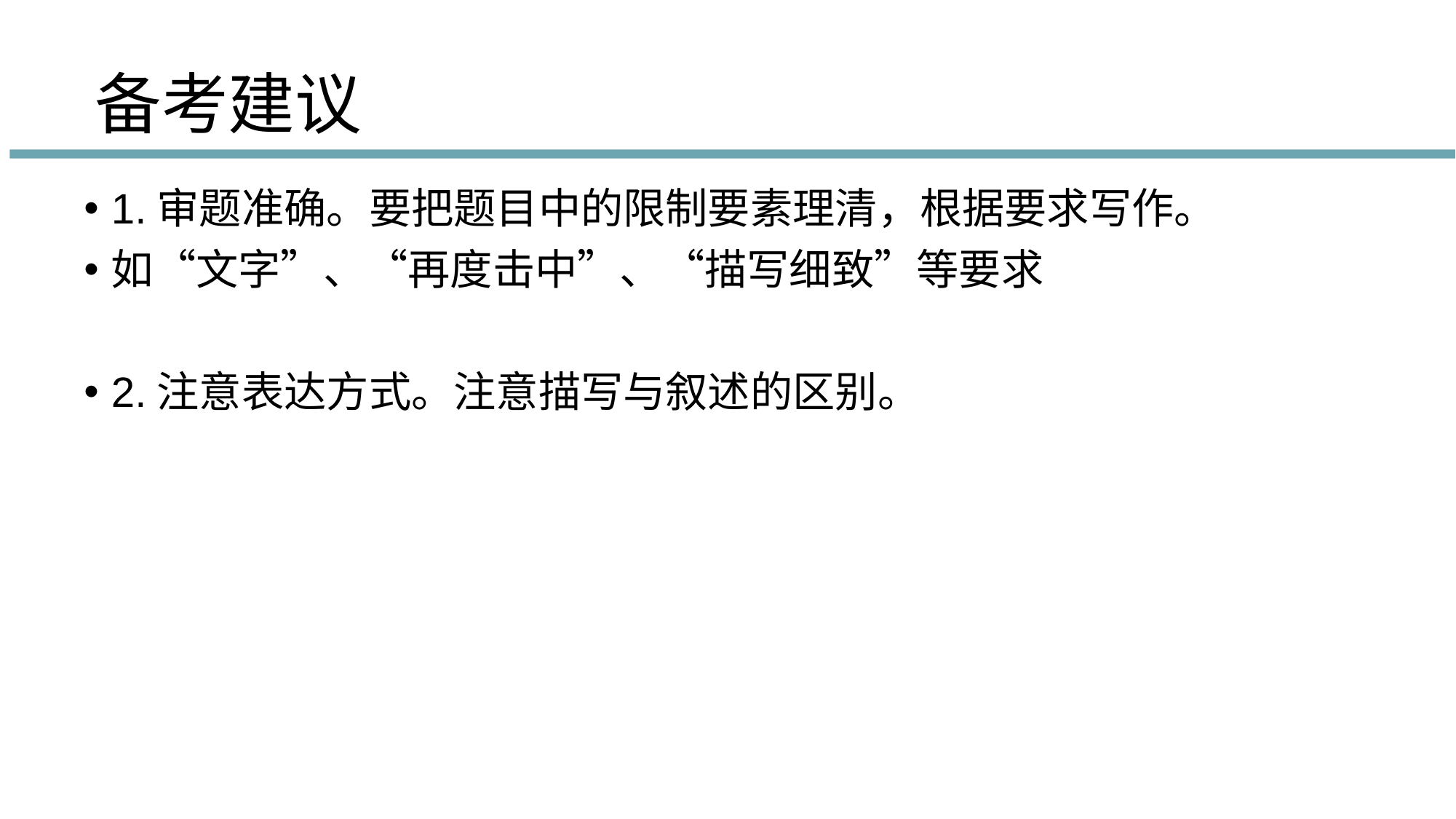

# 备考建议

1.审题准确。要把题目中的限制要素理清，根据要求写作。
如“文字”、“再度击中”、“描写细致”等要求

2.注意表达方式。注意描写与叙述的区别。